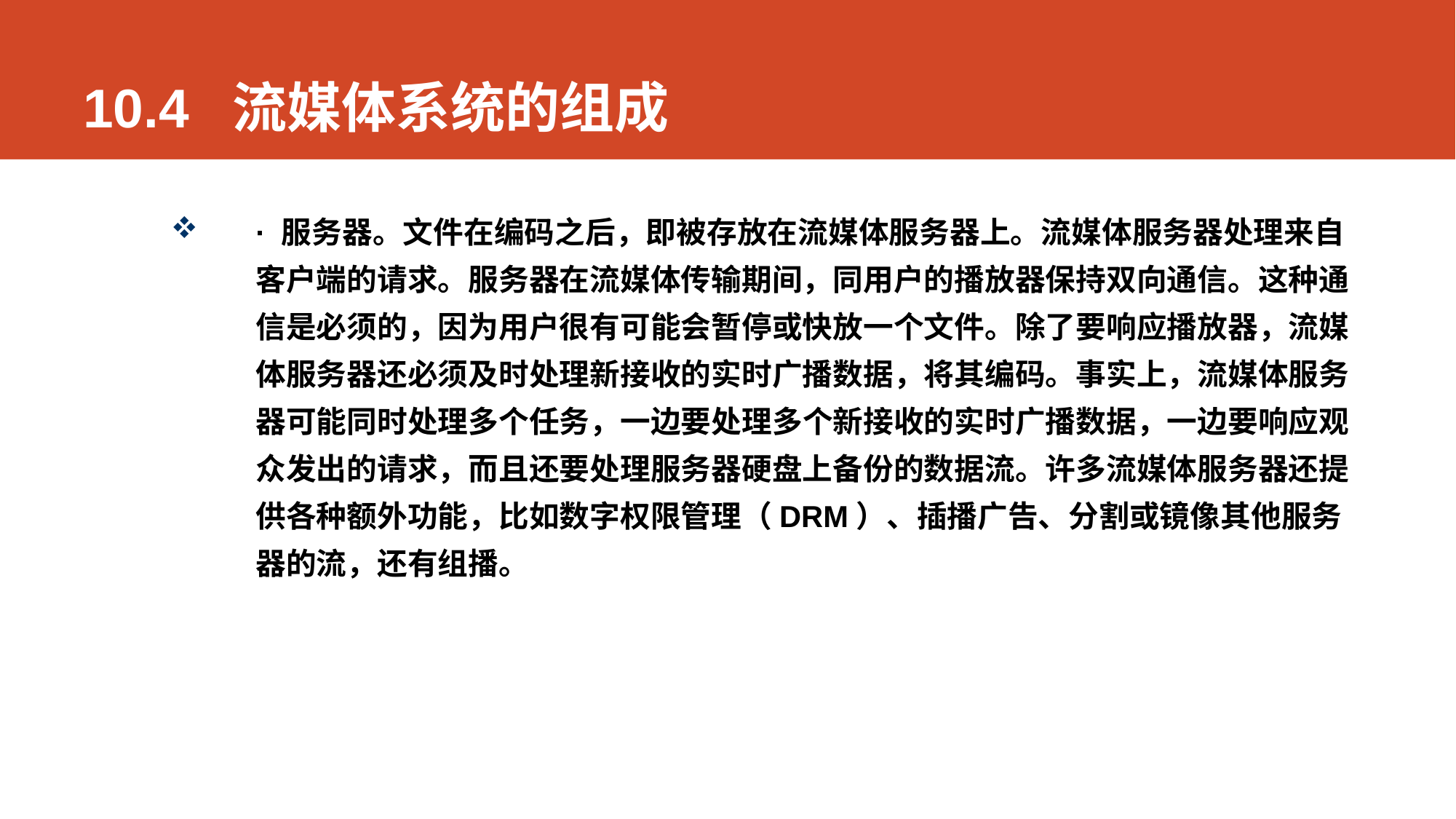

# 10.4  流媒体系统的组成
· 服务器。文件在编码之后，即被存放在流媒体服务器上。流媒体服务器处理来自客户端的请求。服务器在流媒体传输期间，同用户的播放器保持双向通信。这种通信是必须的，因为用户很有可能会暂停或快放一个文件。除了要响应播放器，流媒体服务器还必须及时处理新接收的实时广播数据，将其编码。事实上，流媒体服务器可能同时处理多个任务，一边要处理多个新接收的实时广播数据，一边要响应观众发出的请求，而且还要处理服务器硬盘上备份的数据流。许多流媒体服务器还提供各种额外功能，比如数字权限管理（DRM）、插播广告、分割或镜像其他服务器的流，还有组播。